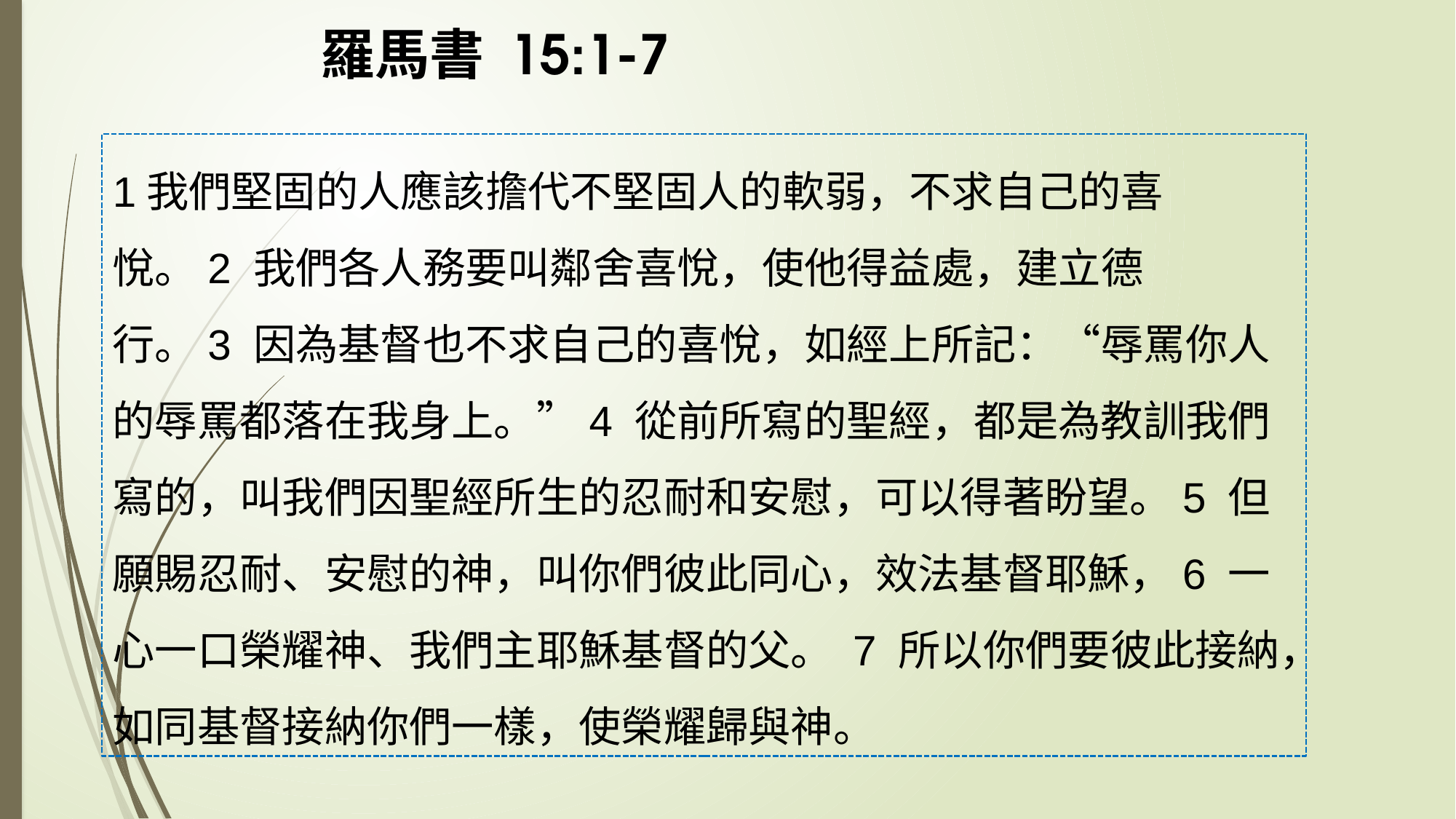

# 羅馬書 15:1-7
1我們堅固的人應該擔代不堅固人的軟弱，不求自己的喜悅。2 我們各人務要叫鄰舍喜悅，使他得益處，建立德行。3 因為基督也不求自己的喜悅，如經上所記：“辱罵你人的辱罵都落在我身上。”4 從前所寫的聖經，都是為教訓我們寫的，叫我們因聖經所生的忍耐和安慰，可以得著盼望。5 但願賜忍耐、安慰的神，叫你們彼此同心，效法基督耶穌，6 一心一口榮耀神、我們主耶穌基督的父。 7 所以你們要彼此接納，如同基督接納你們一樣，使榮耀歸與神。